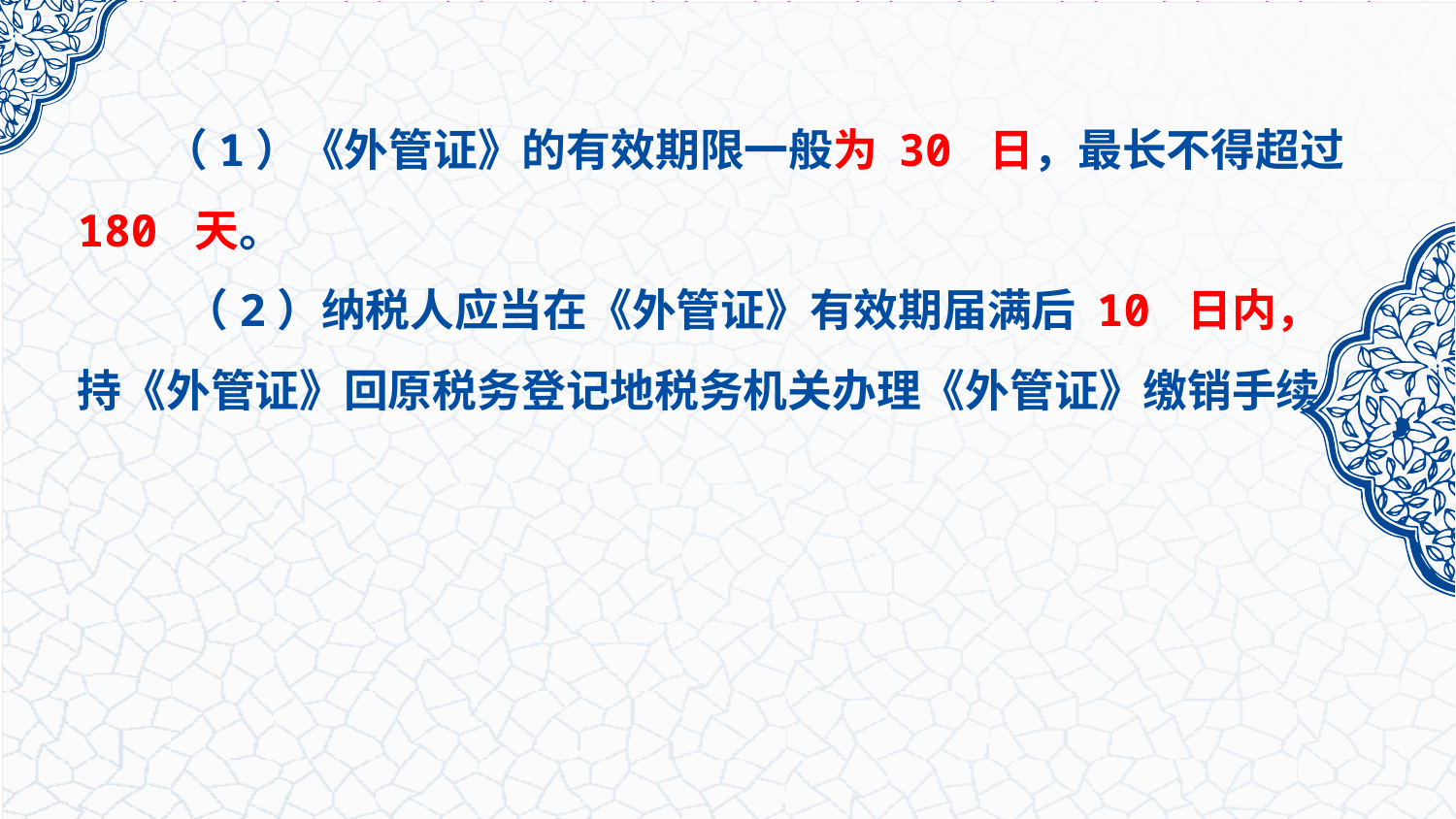

（1）《外管证》的有效期限一般为 30 日，最长不得超过 180 天。
 （2）纳税人应当在《外管证》有效期届满后 10 日内，持《外管证》回原税务登记地税务机关办理《外管证》缴销手续